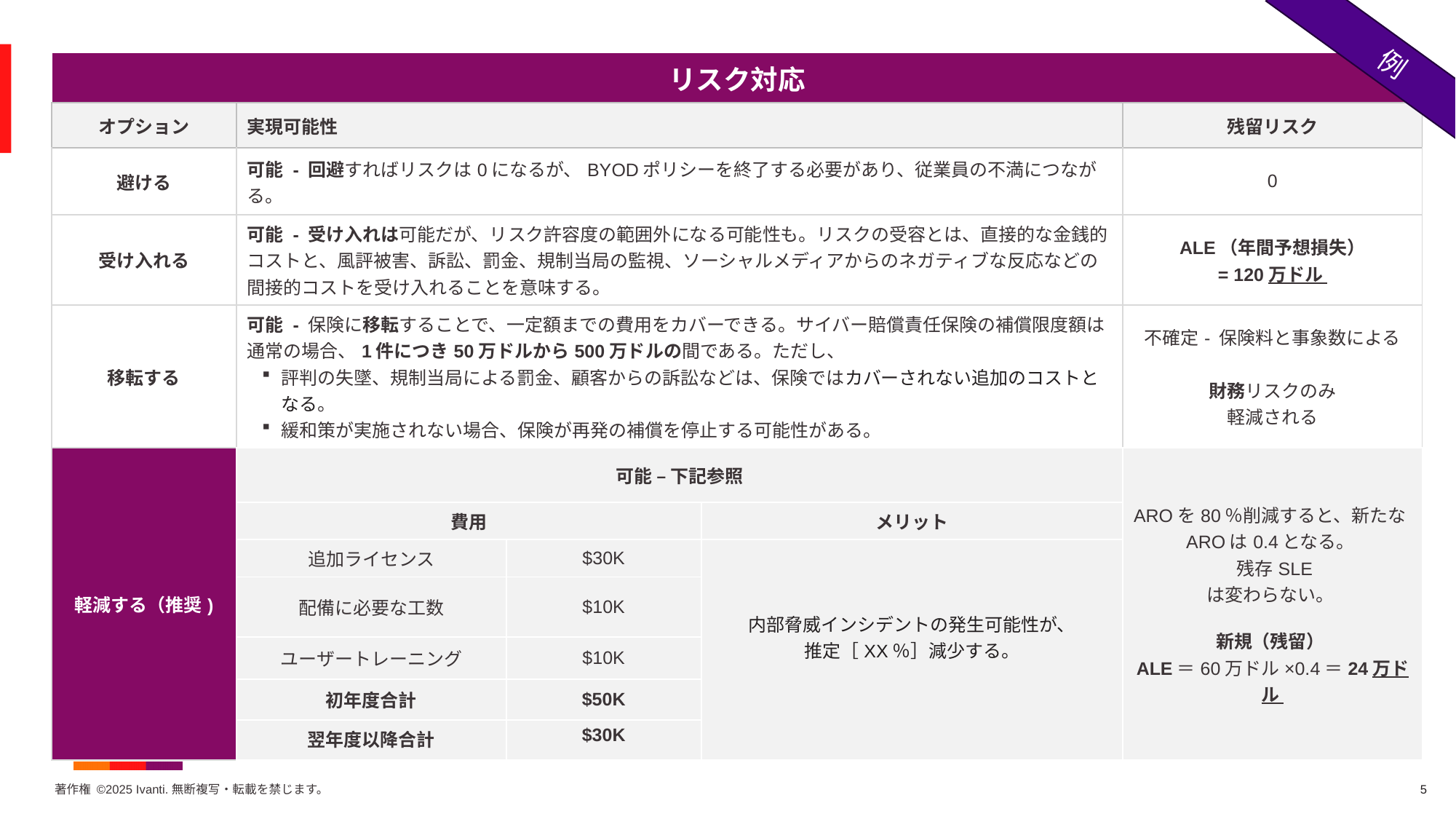

例
| リスク対応 |  |  |  |  |
| --- | --- | --- | --- | --- |
| オプション | 実現可能性 |  |  | 残留リスク |
| 避ける | 可能 - 回避すればリスクは0になるが、BYODポリシーを終了する必要があり、従業員の不満につながる。 |  |  | 0 |
| 受け入れる | 可能 - 受け入れは可能だが、リスク許容度の範囲外になる可能性も。リスクの受容とは、直接的な金銭的コストと、風評被害、訴訟、罰金、規制当局の監視、ソーシャルメディアからのネガティブな反応などの間接的コストを受け入れることを意味する。 |  |  | ALE（年間予想損失） = 120万ドル |
| 移転する | 可能 - 保険に移転することで、一定額までの費用をカバーできる。サイバー賠償責任保険の補償限度額は通常の場合、1件につき50万ドルから500万ドルの間である。ただし、 評判の失墜、規制当局による罰金、顧客からの訴訟などは、保険ではカバーされない追加のコストとなる。 緩和策が実施されない場合、保険が再発の補償を停止する可能性がある。 |  |  | 不確定- 保険料と事象数による 財務リスクのみ 軽減される |
| 軽減する（推奨) | 可能 – 下記参照 |  |  | AROを80％削減すると、新たなAROは0.4となる。  残存SLE は変わらない。 新規（残留） ALE＝60万ドル×0.4＝24万ドル |
|  | 費用 |  | メリット |  |
|  | 追加ライセンス | $30K | 内部脅威インシデントの発生可能性が、 推定［XX％］減少する。 |  |
|  | 配備に必要な工数 | $10K |  |  |
|  | ユーザートレーニング | $10K |  |  |
|  | 初年度合計 | $50K |  |  |
|  | 翌年度以降合計 | $30K |  |  |